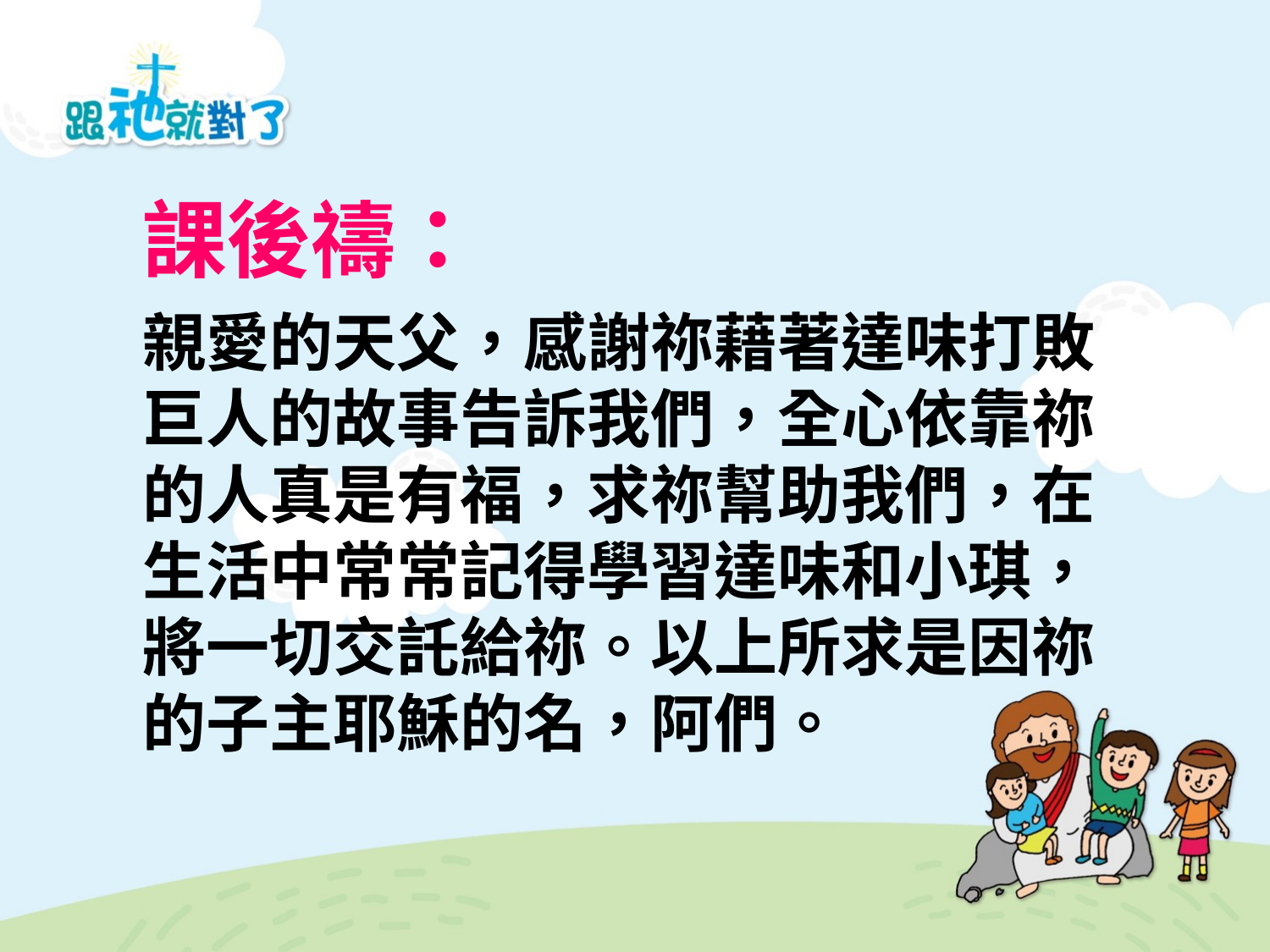

課後禱：
親愛的天父，感謝祢藉著達味打敗巨人的故事告訴我們，全心依靠祢的人真是有福，求祢幫助我們，在生活中常常記得學習達味和小琪，將一切交託給祢。以上所求是因祢的子主耶穌的名，阿們。